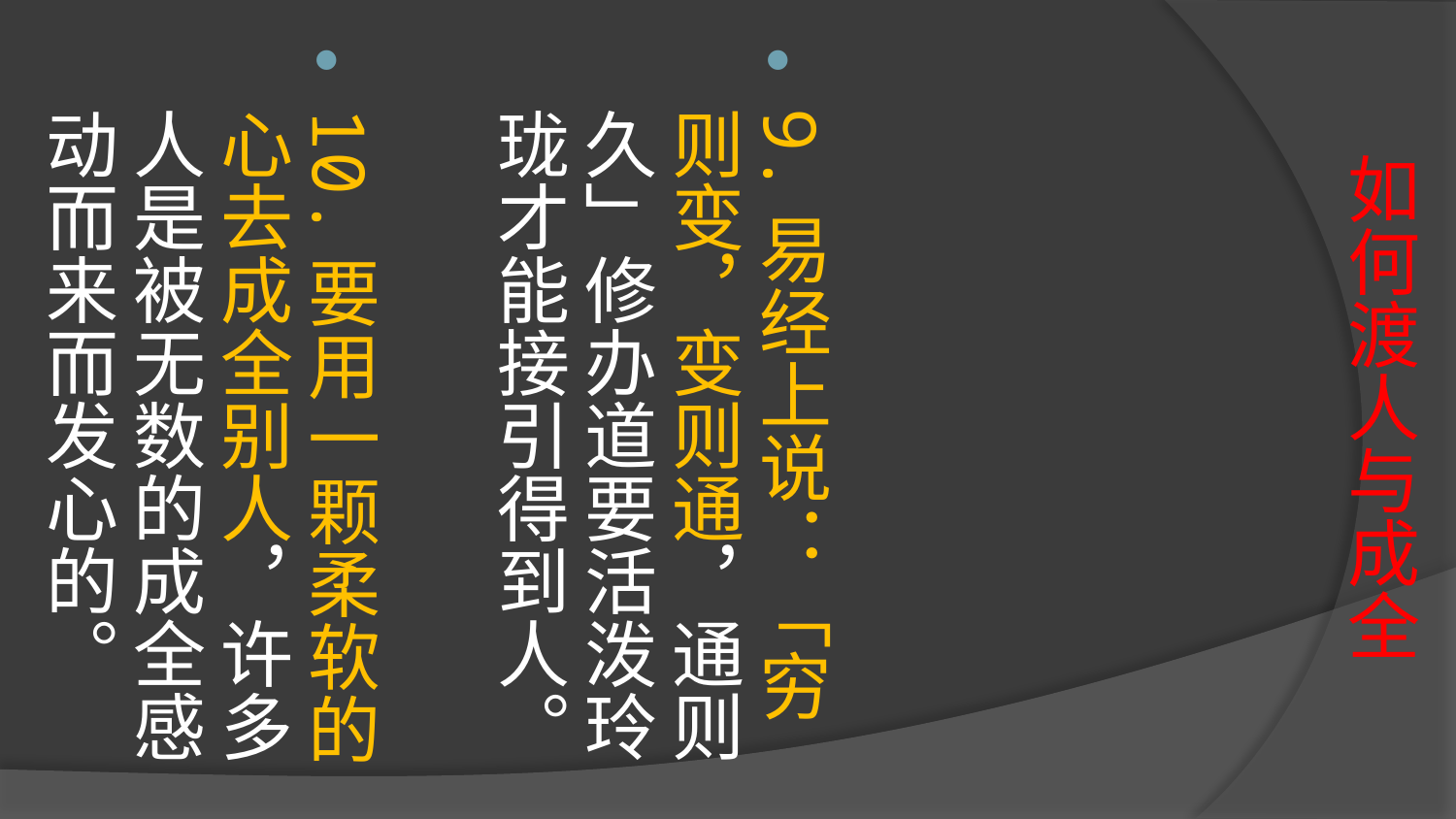

# 如何渡人与成全
9.易经上说：「穷则变，变则通，通则久」修办道要活泼玲珑才能接引得到人。
10.要用一颗柔软的心去成全别人，许多人是被无数的成全感动而来而发心的。